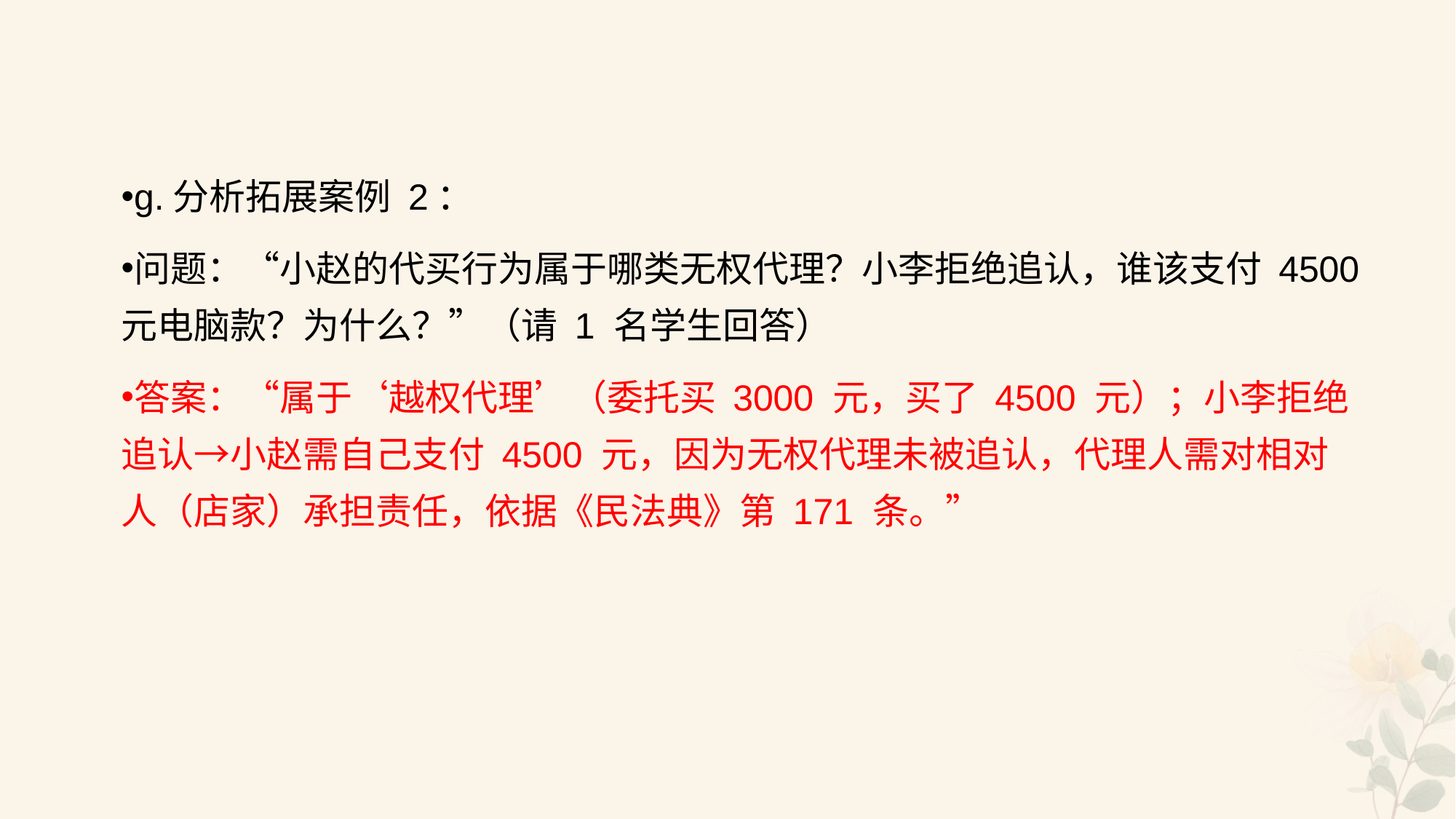

#
g.分析拓展案例 2：
问题：“小赵的代买行为属于哪类无权代理？小李拒绝追认，谁该支付 4500 元电脑款？为什么？”（请 1 名学生回答）
答案：“属于‘越权代理’（委托买 3000 元，买了 4500 元）；小李拒绝追认→小赵需自己支付 4500 元，因为无权代理未被追认，代理人需对相对人（店家）承担责任，依据《民法典》第 171 条。”